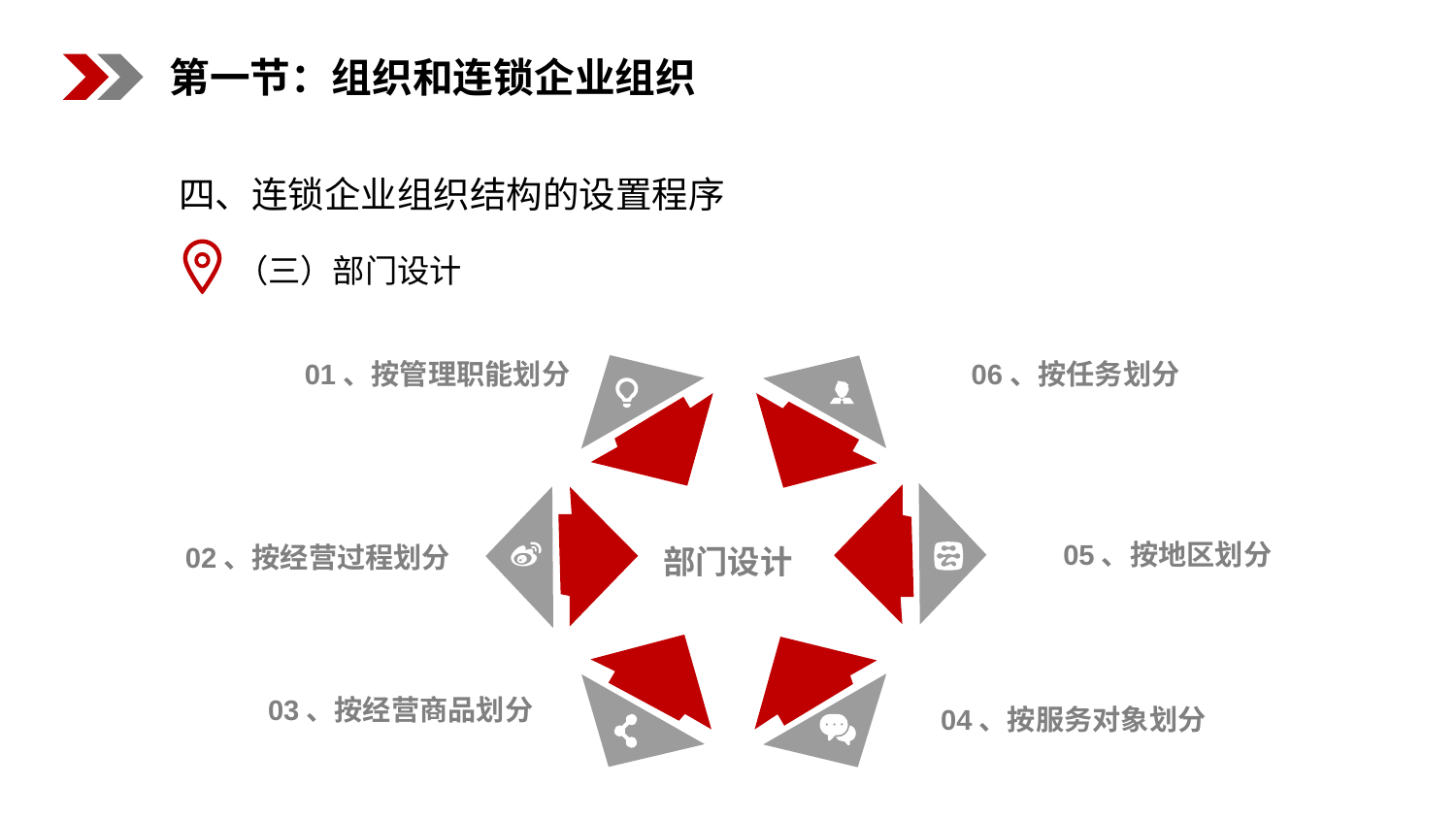

第一节：组织和连锁企业组织

四、连锁企业组织结构的设置程序

（三）部门设计
06、按任务划分
01、按管理职能划分

05、按地区划分
02、按经营过程划分
部门设计
03、按经营商品划分
04、按服务对象划分